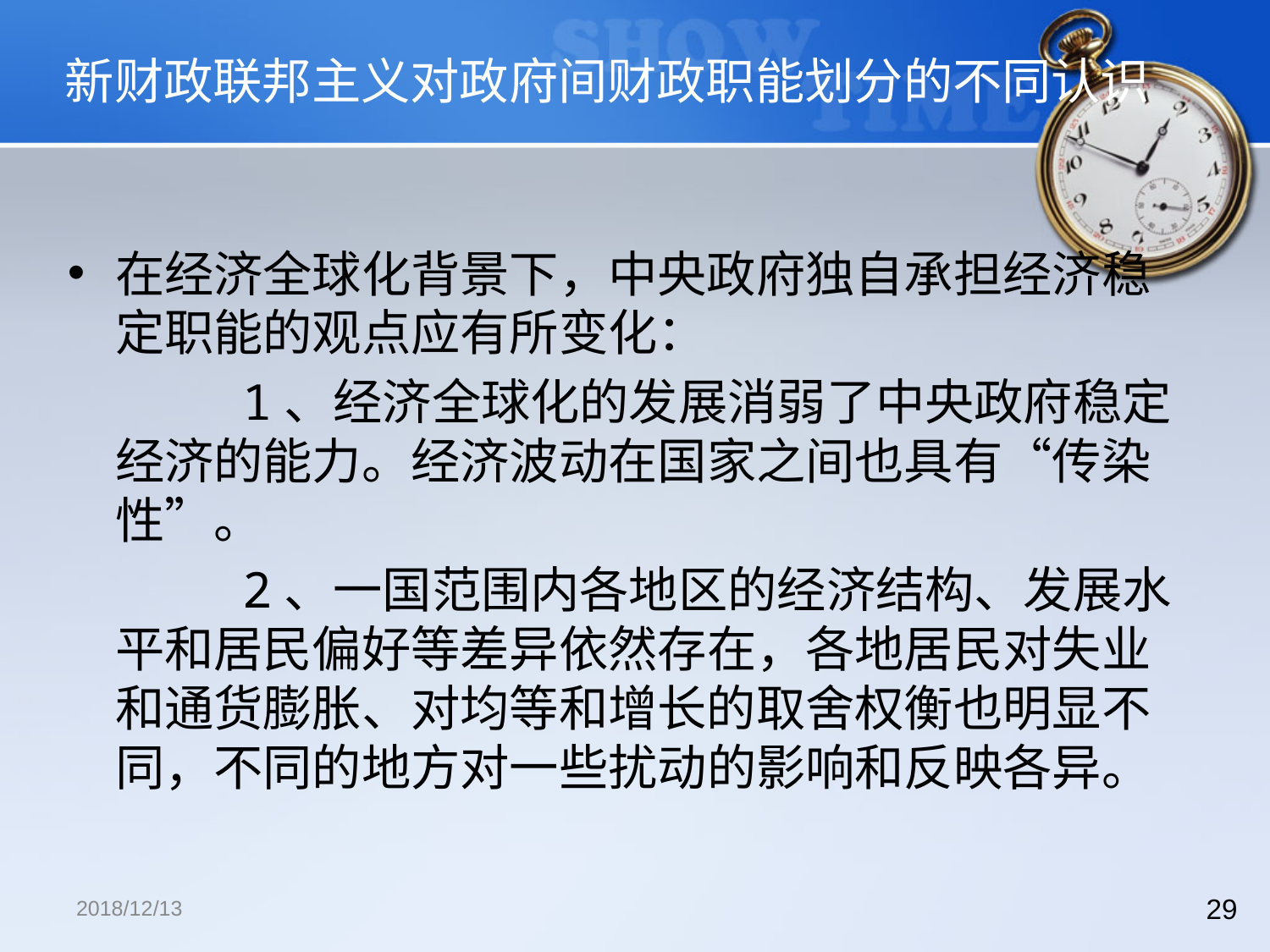

# 新财政联邦主义对政府间财政职能划分的不同认识
在经济全球化背景下，中央政府独自承担经济稳定职能的观点应有所变化：
		1、经济全球化的发展消弱了中央政府稳定经济的能力。经济波动在国家之间也具有“传染性”。
		2、一国范围内各地区的经济结构、发展水平和居民偏好等差异依然存在，各地居民对失业和通货膨胀、对均等和增长的取舍权衡也明显不同，不同的地方对一些扰动的影响和反映各异。
2018/12/13
29